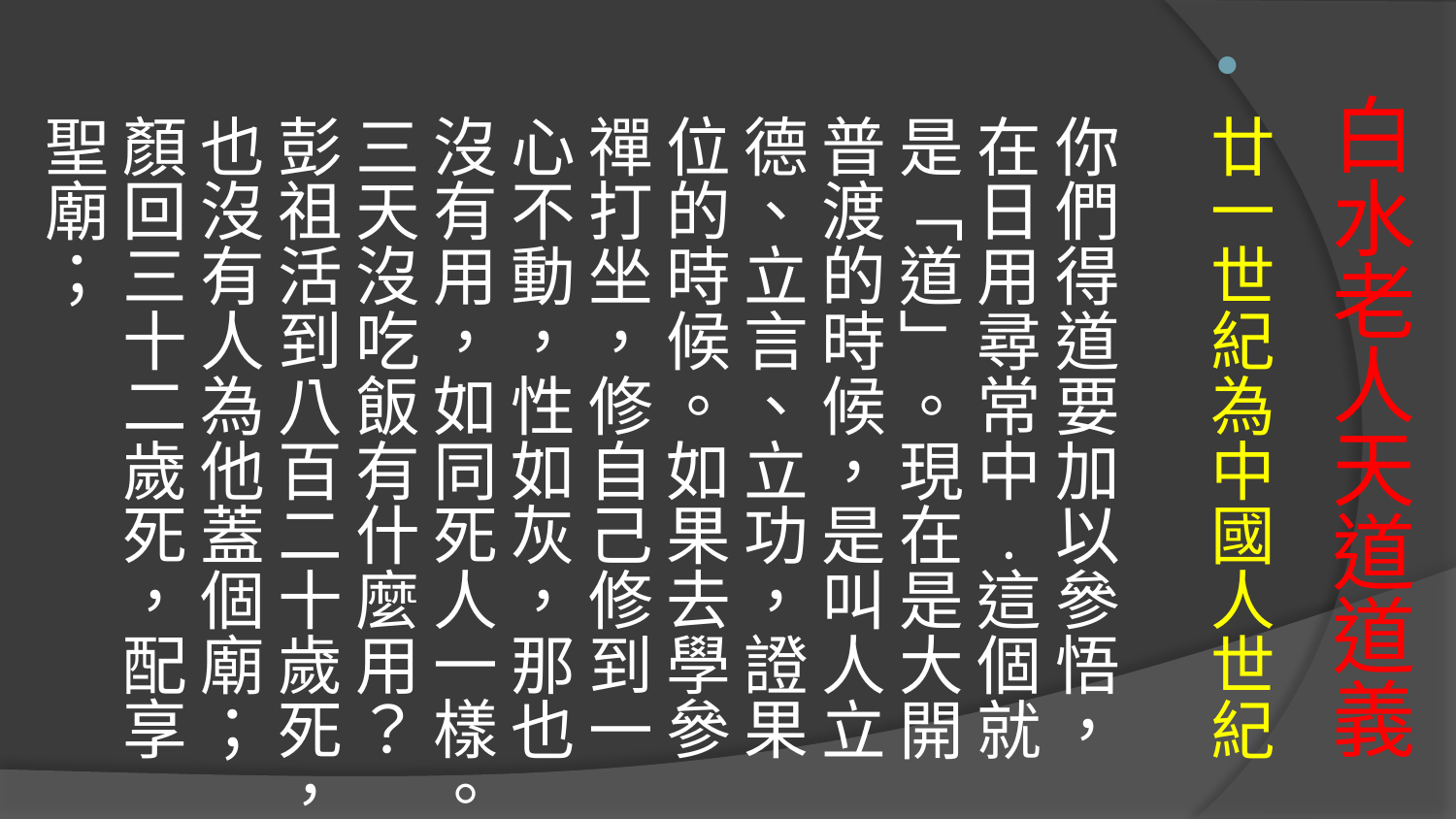

廿一世紀為中國人世紀
你們得道要加以參悟，在日用尋常中﹒這個就是「道」。現在是大開普渡的時候，是叫人立德、立言、立功，證果位的時候。如果去學參禪打坐，修自己修到一心不動，性如灰，那也沒有用，如同死人一樣。三天沒吃飯有什麼用？彭祖活到八百二十歲死，也沒有人為他蓋個廟；顏回三十二歲死，配享聖廟；
# 白水老人天道道義